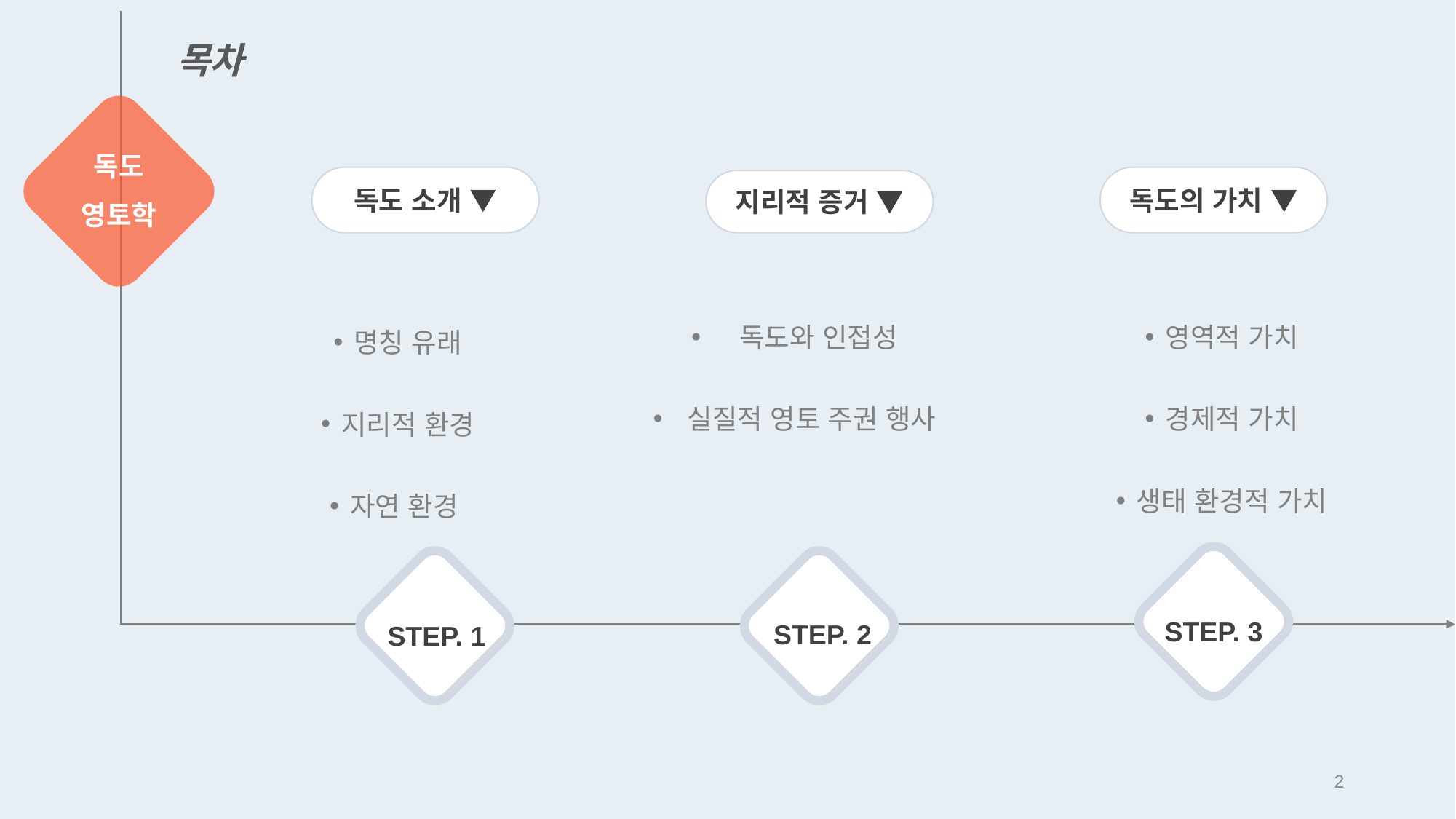

목차

독도
영토학
독도의 가치 ▼
독도 소개 ▼
지리적 증거 ▼
 독도와 인접성
실질적 영토 주권 행사

영역적 가치
경제적 가치
생태 환경적 가치
명칭 유래
지리적 환경
자연 환경

STEP. 3
STEP. 2
STEP. 1
2